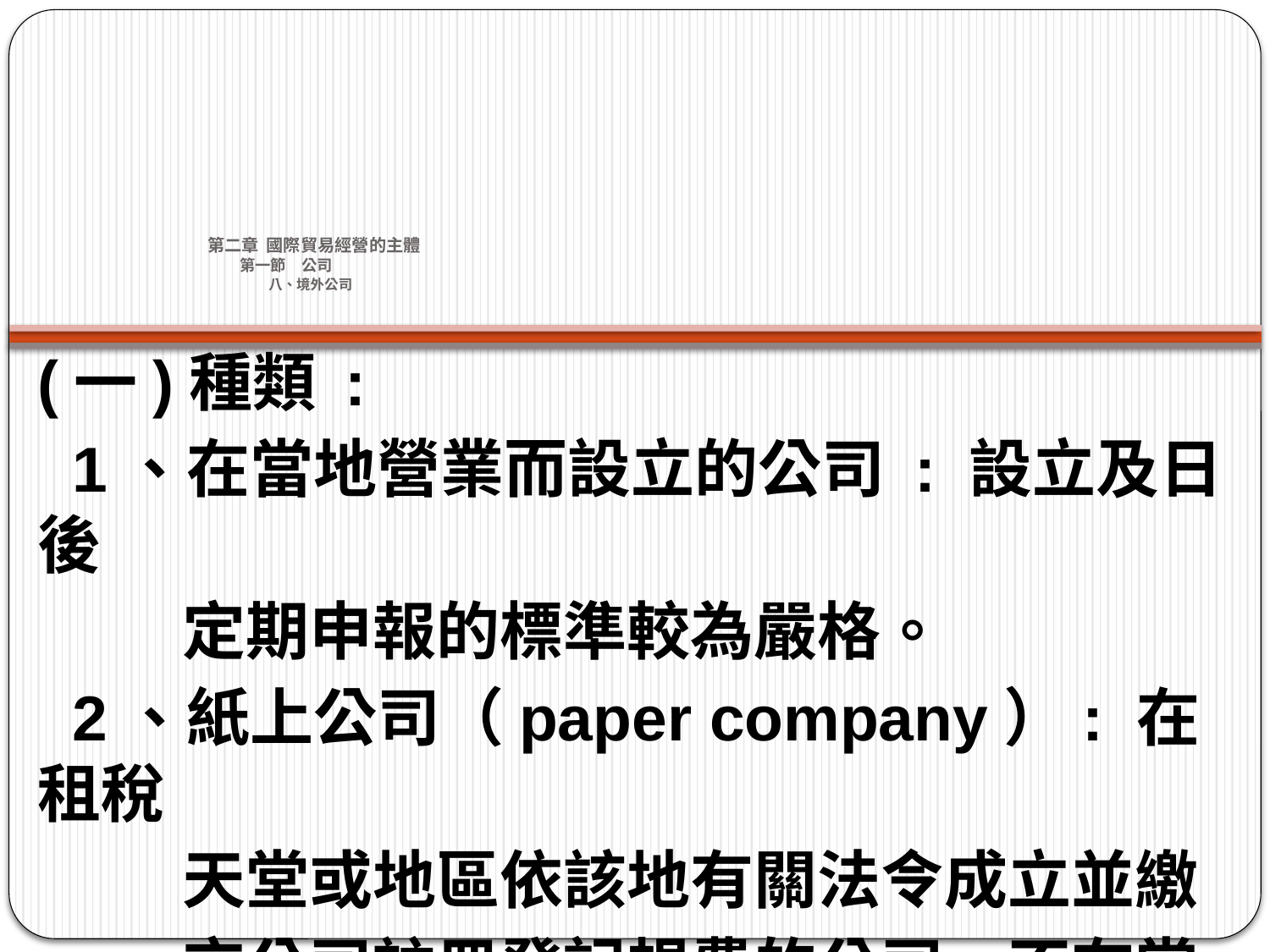

# 第二章  國際貿易經營的主體 第一節　公司 八、境外公司
(一)種類 :
  1、在當地營業而設立的公司 : 設立及日後
         定期申報的標準較為嚴格。
  2、紙上公司（paper company）: 在租稅
         天堂或地區依該地有關法令成立並繳
         交公司註冊登記規費的公司，不在當
         地營業。